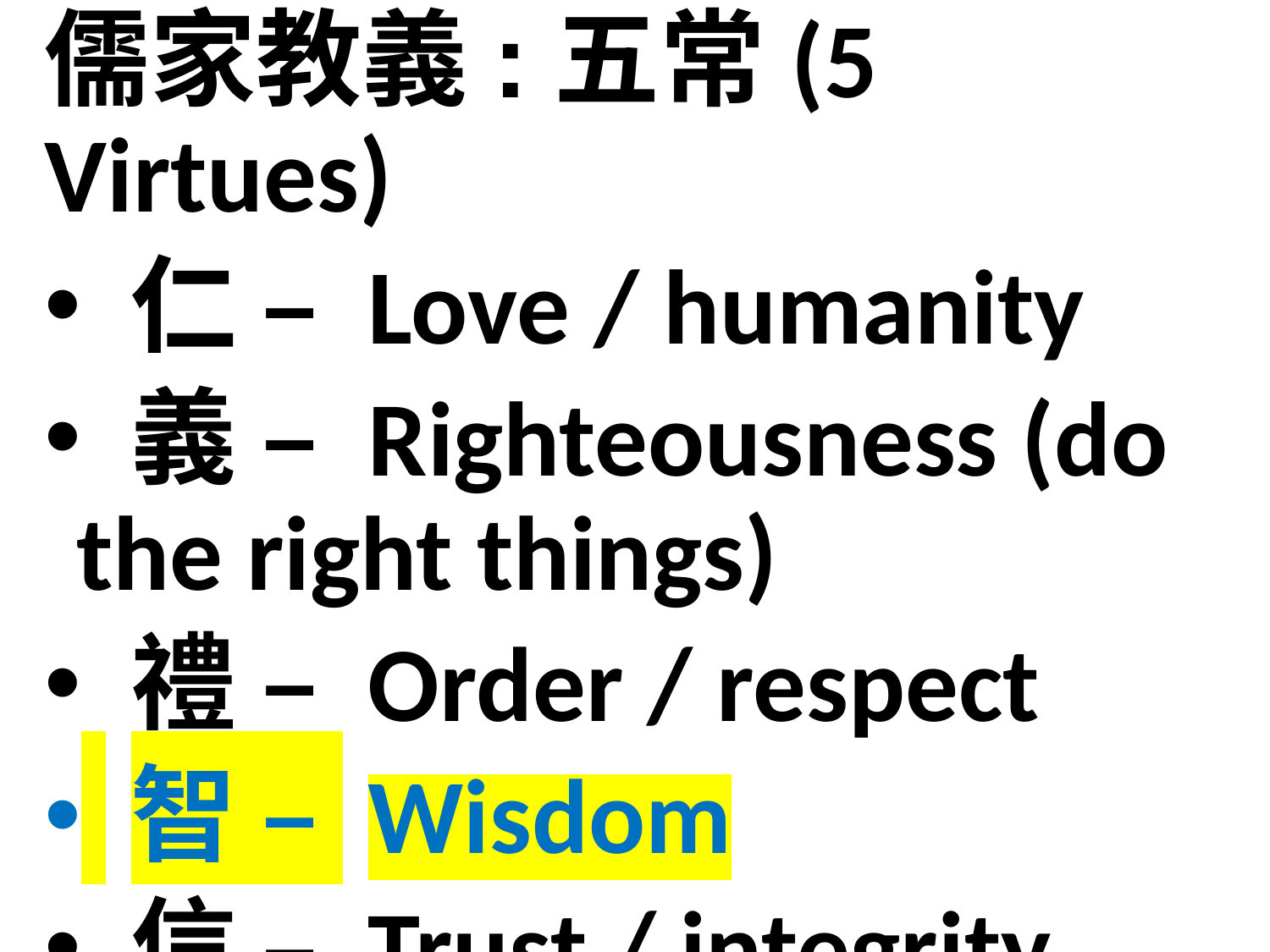

儒家教義:五常(5 Virtues)
 仁 – Love / humanity
 義 – Righteousness (do the right things)
 禮 – Order / respect
 智 – Wisdom
 信 – Trust / integrity